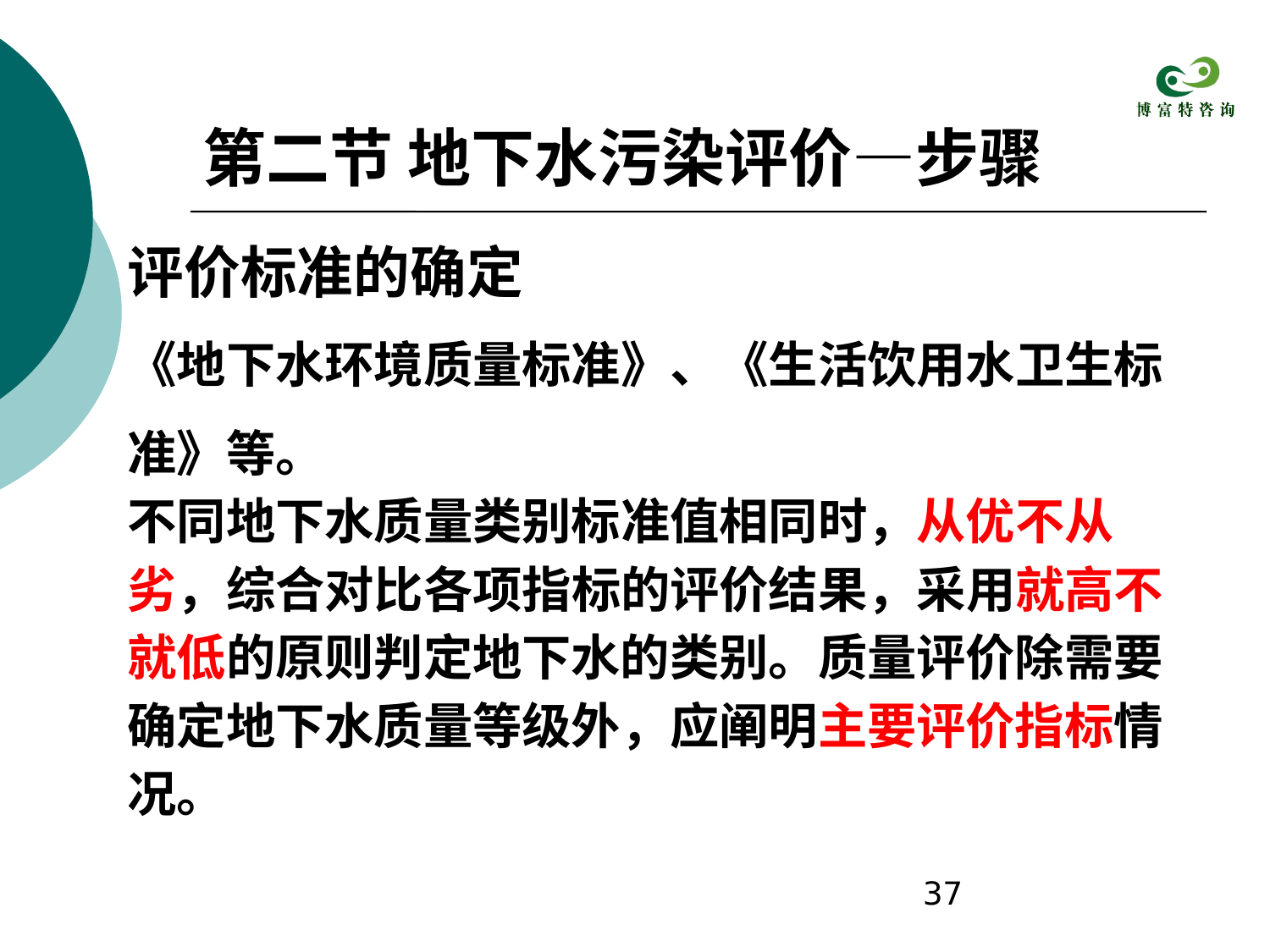

第二节 地下水污染评价—步骤
评价标准的确定
《地下水环境质量标准》、《生活饮用水卫生标准》等。
不同地下水质量类别标准值相同时，从优不从劣，综合对比各项指标的评价结果，采用就高不就低的原则判定地下水的类别。质量评价除需要确定地下水质量等级外，应阐明主要评价指标情况。

37